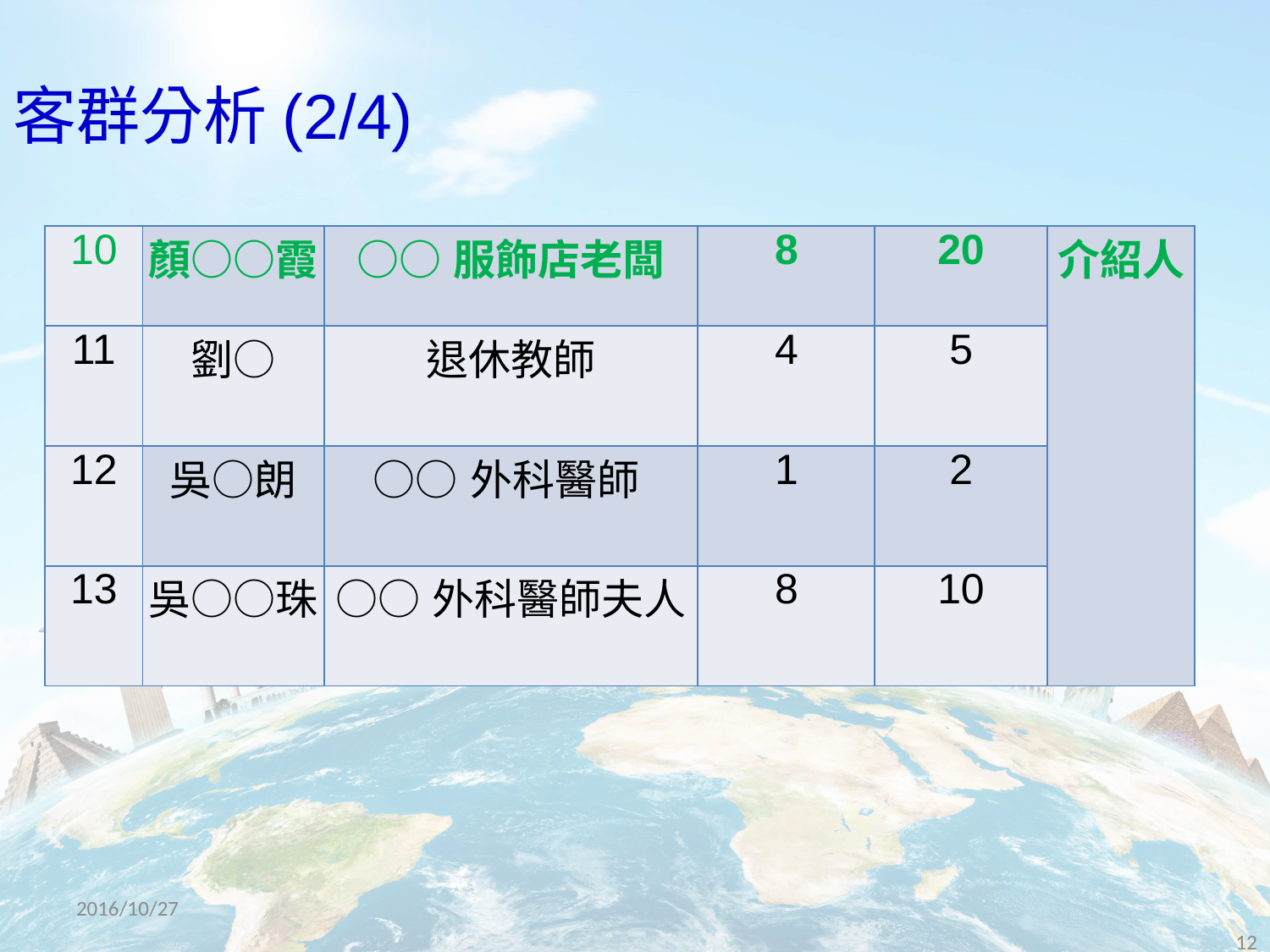

# 客群分析(2/4)
| 10 | 顏○○霞 | ○○服飾店老闆 | 8 | 20 | 介紹人 |
| --- | --- | --- | --- | --- | --- |
| 11 | 劉○ | 退休教師 | 4 | 5 |  |
| 12 | 吳○朗 | ○○外科醫師 | 1 | 2 |  |
| 13 | 吳○○珠 | ○○外科醫師夫人 | 8 | 10 |  |
2016/10/27
12